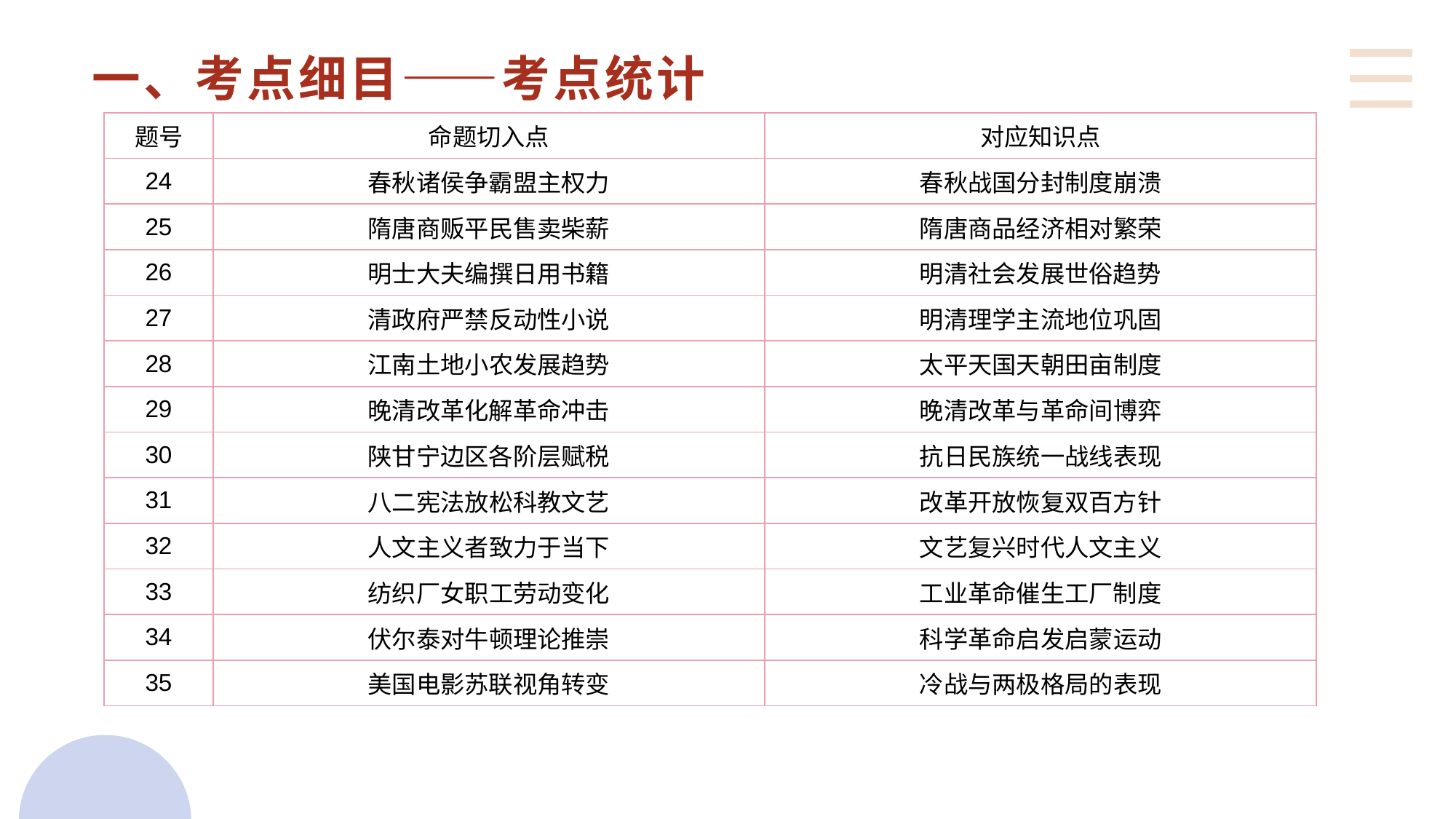

# 一、考点细目——考点统计
| 题号 | 命题切入点 | 对应知识点 |
| --- | --- | --- |
| 24 | 春秋诸侯争霸盟主权力 | 春秋战国分封制度崩溃 |
| 25 | 隋唐商贩平民售卖柴薪 | 隋唐商品经济相对繁荣 |
| 26 | 明士大夫编撰日用书籍 | 明清社会发展世俗趋势 |
| 27 | 清政府严禁反动性小说 | 明清理学主流地位巩固 |
| 28 | 江南土地小农发展趋势 | 太平天国天朝田亩制度 |
| 29 | 晚清改革化解革命冲击 | 晚清改革与革命间博弈 |
| 30 | 陕甘宁边区各阶层赋税 | 抗日民族统一战线表现 |
| 31 | 八二宪法放松科教文艺 | 改革开放恢复双百方针 |
| 32 | 人文主义者致力于当下 | 文艺复兴时代人文主义 |
| 33 | 纺织厂女职工劳动变化 | 工业革命催生工厂制度 |
| 34 | 伏尔泰对牛顿理论推崇 | 科学革命启发启蒙运动 |
| 35 | 美国电影苏联视角转变 | 冷战与两极格局的表现 |